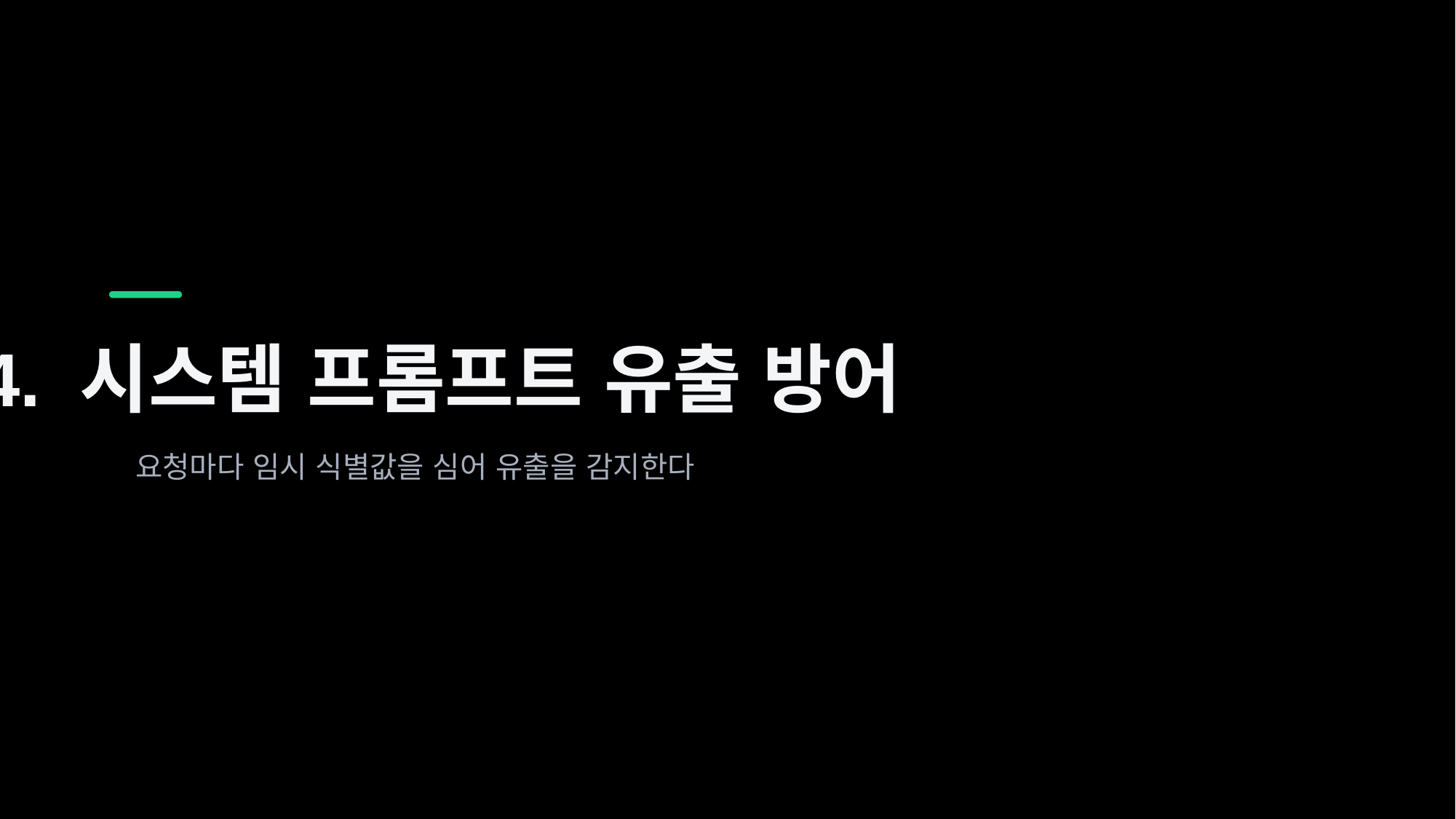

4. 시스템 프롬프트 유출 방어
요청마다 임시 식별값을 심어 유출을 감지한다